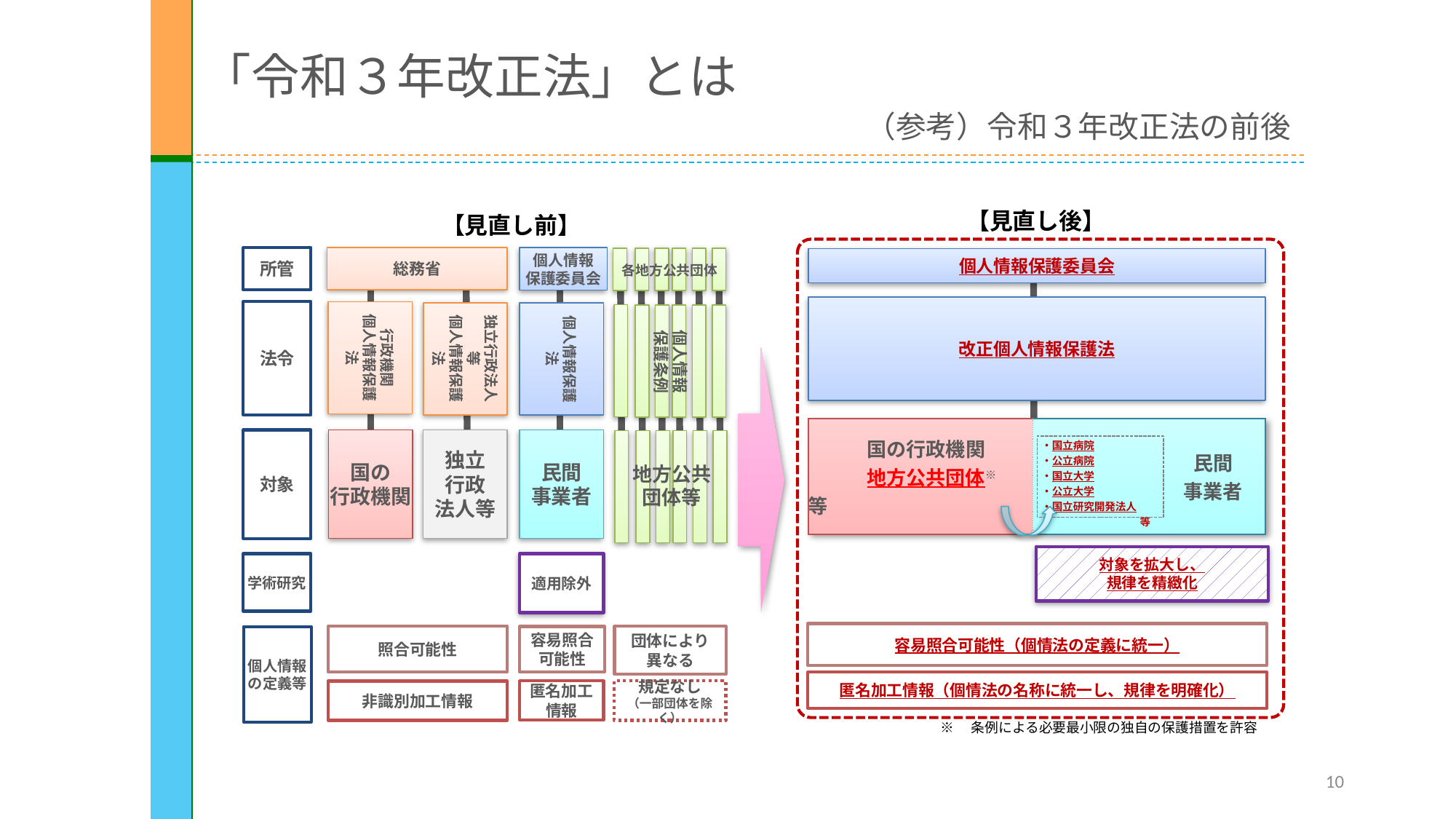

# 「令和３年改正法」とは
（参考）令和３年改正法の前後

【見直し後】
【見直し前】
所管
総務省
個人情報
保護委員会

各地方公共団体

個人情報
保護条例

地方公共
団体等
法令
行政機関
個人情報保護法
独立行政法人等
個人情報保護法
個人情報保護法
独立
行政
法人等
民間
事業者
対象
国の
行政機関
適用除外
学術研究
照合可能性
団体により
異なる
容易照合
可能性
個人情報の定義等
匿名加工
情報
非識別加工情報
規定なし
（一部団体を除く）

個人情報保護委員会
改正個人情報保護法

| 国の行政機関 　　　地方公共団体※　等 | ・国立病院 ・公立病院 ・国立大学 ・公立大学 ・国立研究開発法人 等 | 民間 事業者 |
| --- | --- | --- |

対象を拡大し、
規律を精緻化
容易照合可能性（個情法の定義に統一）
匿名加工情報（個情法の名称に統一し、規律を明確化）
※　条例による必要最小限の独自の保護措置を許容
10